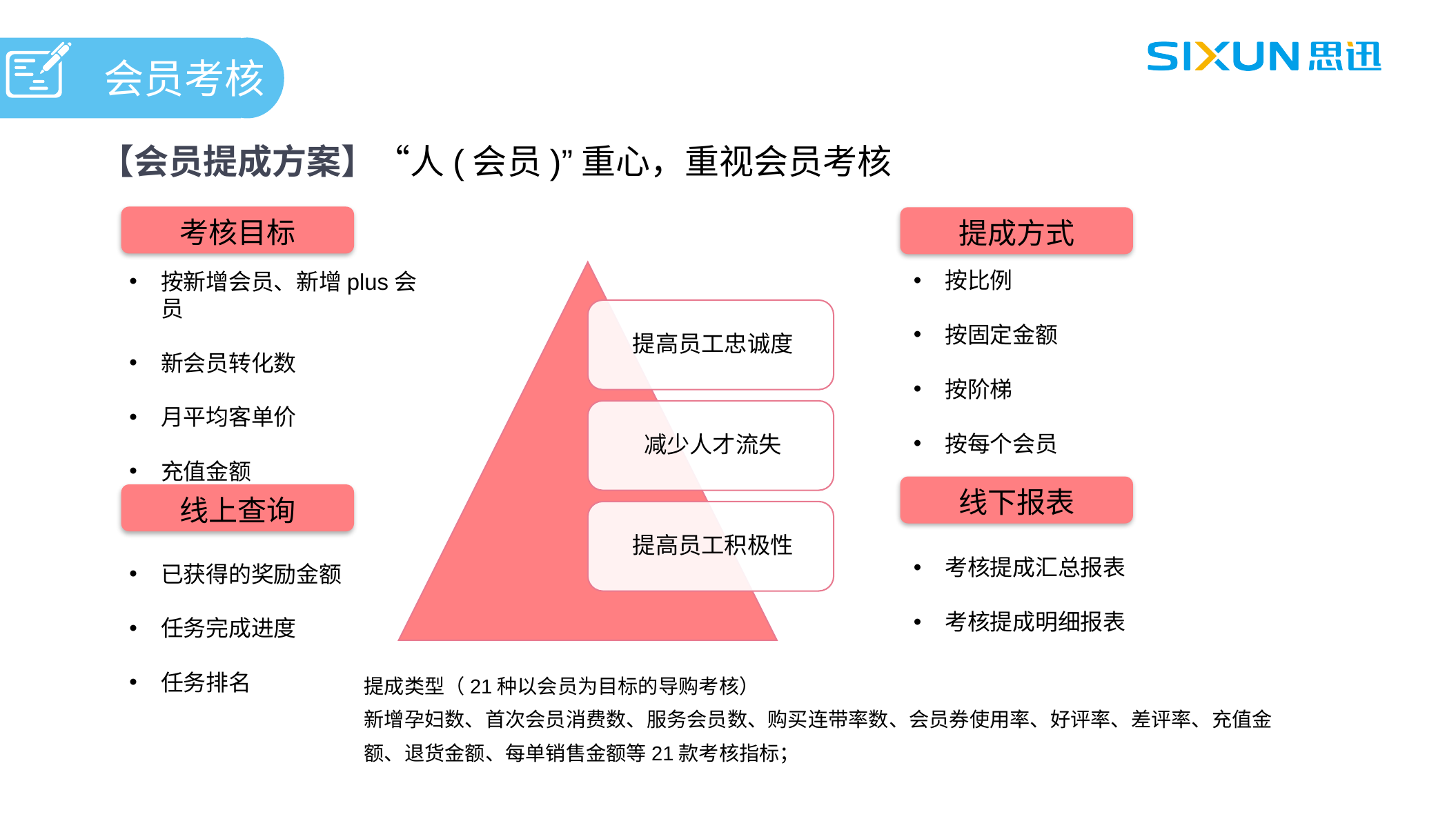

会员考核
【会员提成方案】“人(会员)”重心，重视会员考核
考核目标
提成方式
按比例

按固定金额

按阶梯

按每个会员

按新增会员、新增plus会员

新会员转化数

月平均客单价

充值金额

提高员工忠诚度
减少人才流失
提高员工积极性
线下报表
线上查询
考核提成汇总报表

考核提成明细报表

已获得的奖励金额

任务完成进度

任务排名
提成类型（21种以会员为目标的导购考核）
新增孕妇数、首次会员消费数、服务会员数、购买连带率数、会员券使用率、好评率、差评率、充值金额、退货金额、每单销售金额等21款考核指标；